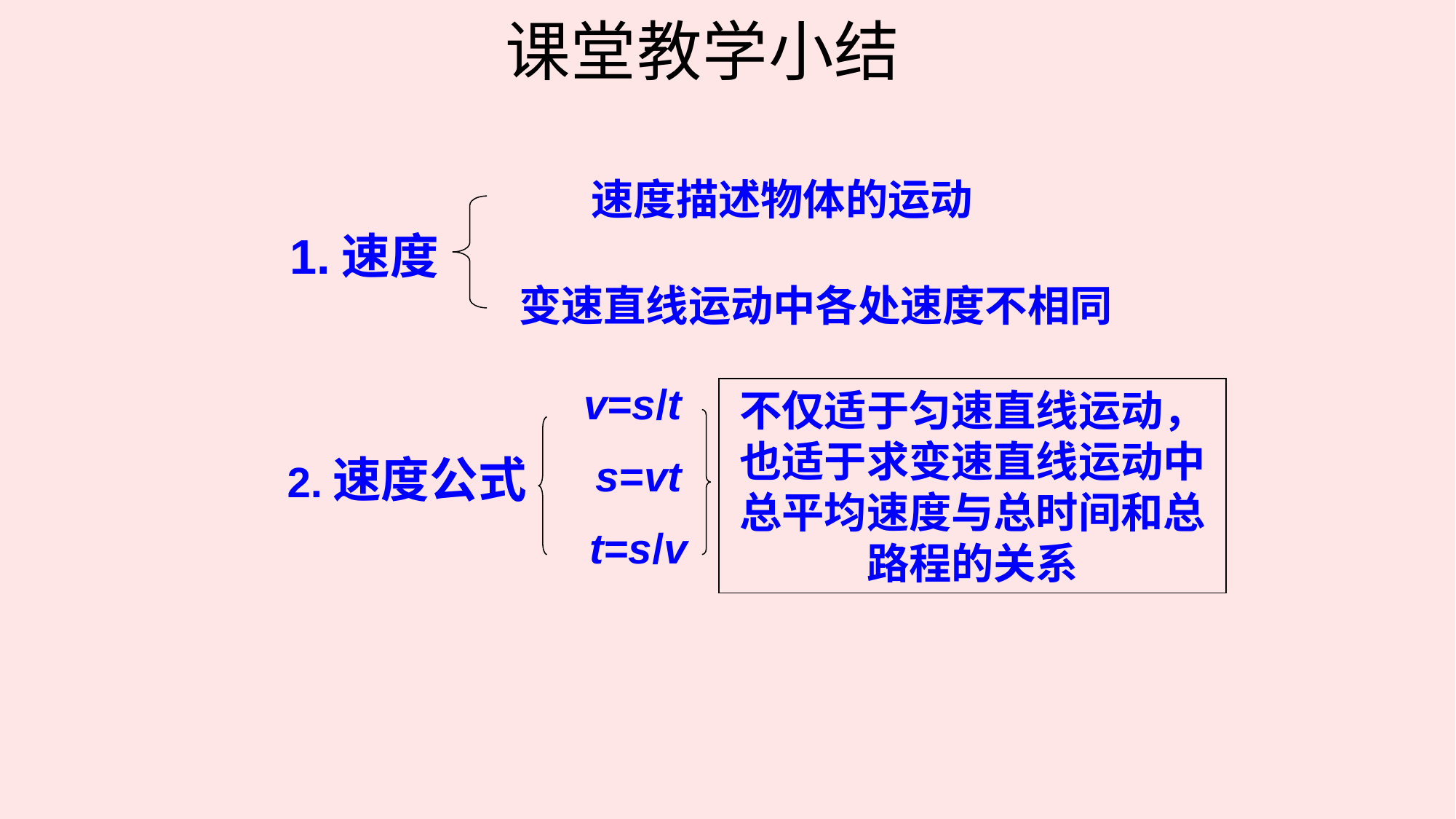

课堂教学小结
速度描述物体的运动

1.速度
变速直线运动中各处速度不相同
v=s/t
s=vt
t=s/v
不仅适于匀速直线运动，也适于求变速直线运动中总平均速度与总时间和总路程的关系

2.速度公式